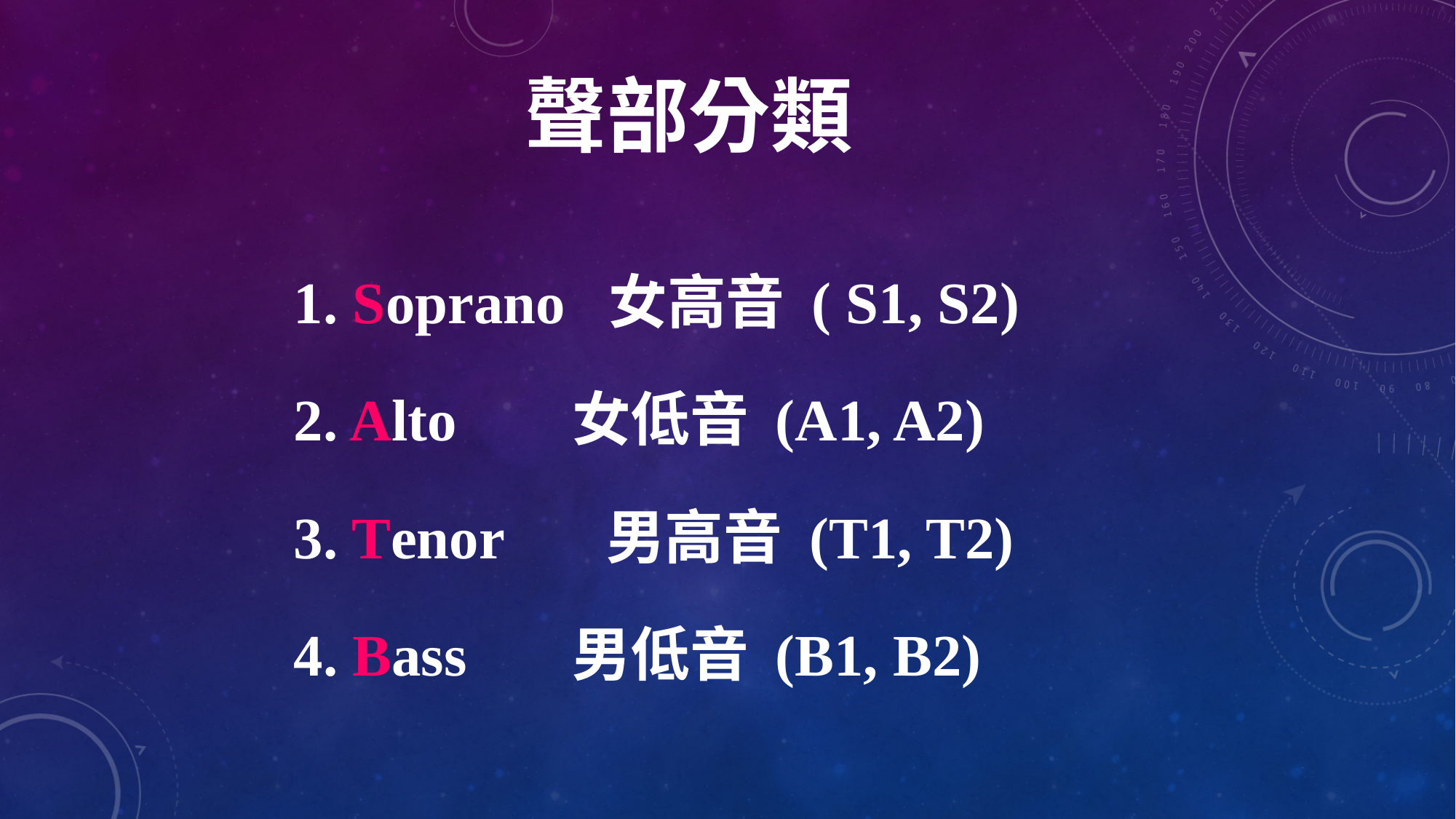

# 聲部分類
1. Soprano  女高音 ( S1, S2)

2. Alto	      女低音 (A1, A2)

3. Tenor      男高音 (T1, T2)

4. Bass	      男低音 (B1, B2)